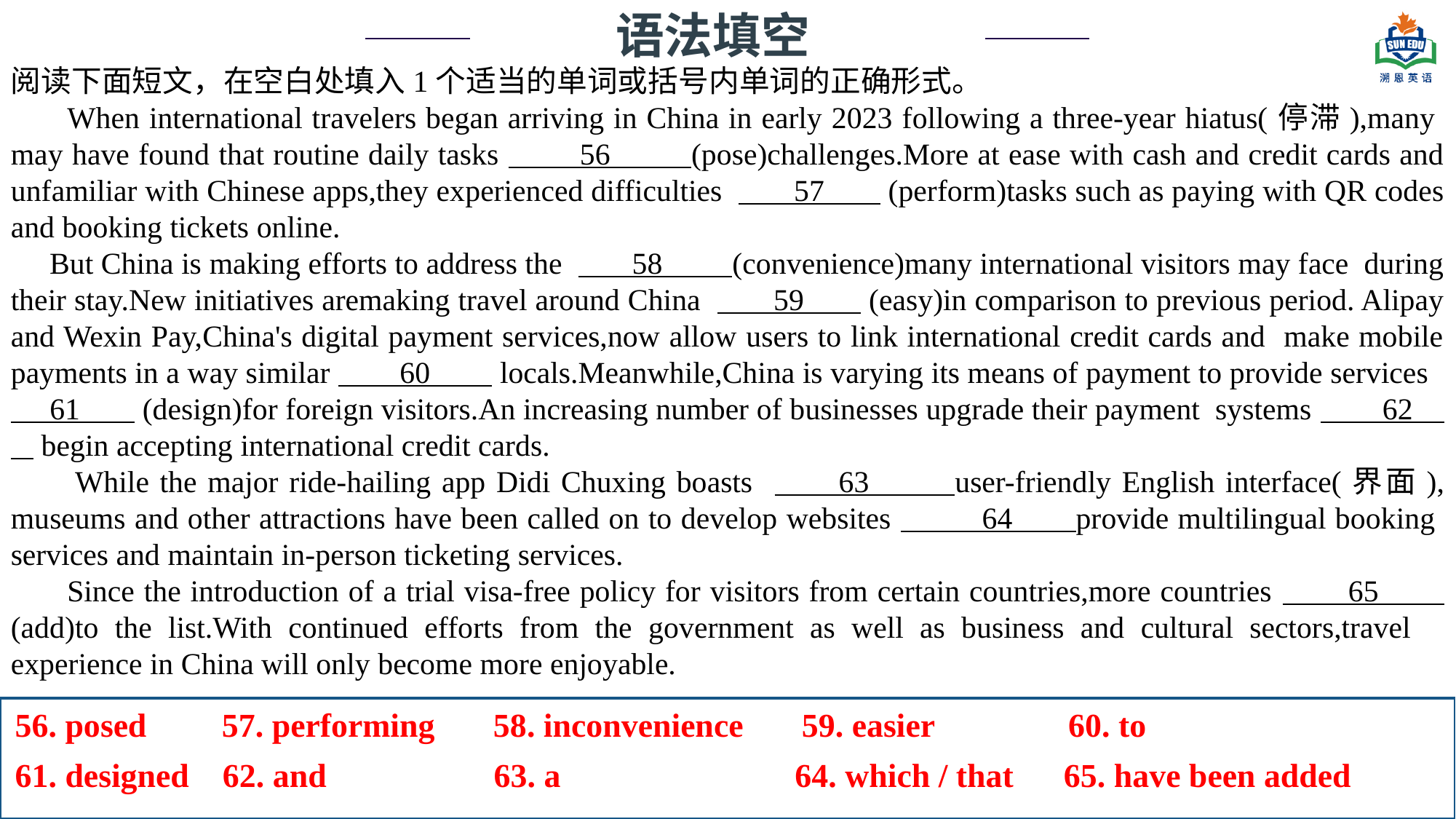

语法填空
阅读下面短文，在空白处填入1个适当的单词或括号内单词的正确形式。
      When international travelers began arriving in China in early 2023 following a three-year hiatus(停滞),many  may have found that routine daily tasks         56         (pose)challenges.More at ease with cash and credit cards and unfamiliar with Chinese apps,they experienced difficulties         57        (perform)tasks such as paying with QR codes and booking tickets online.
     But China is making efforts to address the         58         (convenience)many international visitors may face  during their stay.New initiatives aremaking travel around China         59        (easy)in comparison to previous period. Alipay and Wexin Pay,China's digital payment services,now allow users to link international credit cards and  make mobile payments in a way similar         60         locals.Meanwhile,China is varying its means of payment to provide services        61        (design)for foreign visitors.An increasing number of businesses upgrade their payment  systems         62         begin accepting international credit cards.
      While the major ride-hailing app Didi Chuxing boasts        63        user-friendly English interface(界面), museums and other attractions have been called on to develop websites          64       provide multilingual booking  services and maintain in-person ticketing services.
      Since the introduction of a trial visa-free policy for visitors from certain countries,more countries        65        (add)to the list.With continued efforts from the government as well as business and cultural sectors,travel   experience in China will only become more enjoyable.
56. posed         57. performing       58. inconvenience       59. easier                60. to
61. designed    62. and                    63. a                            64. which / that      65. have been added